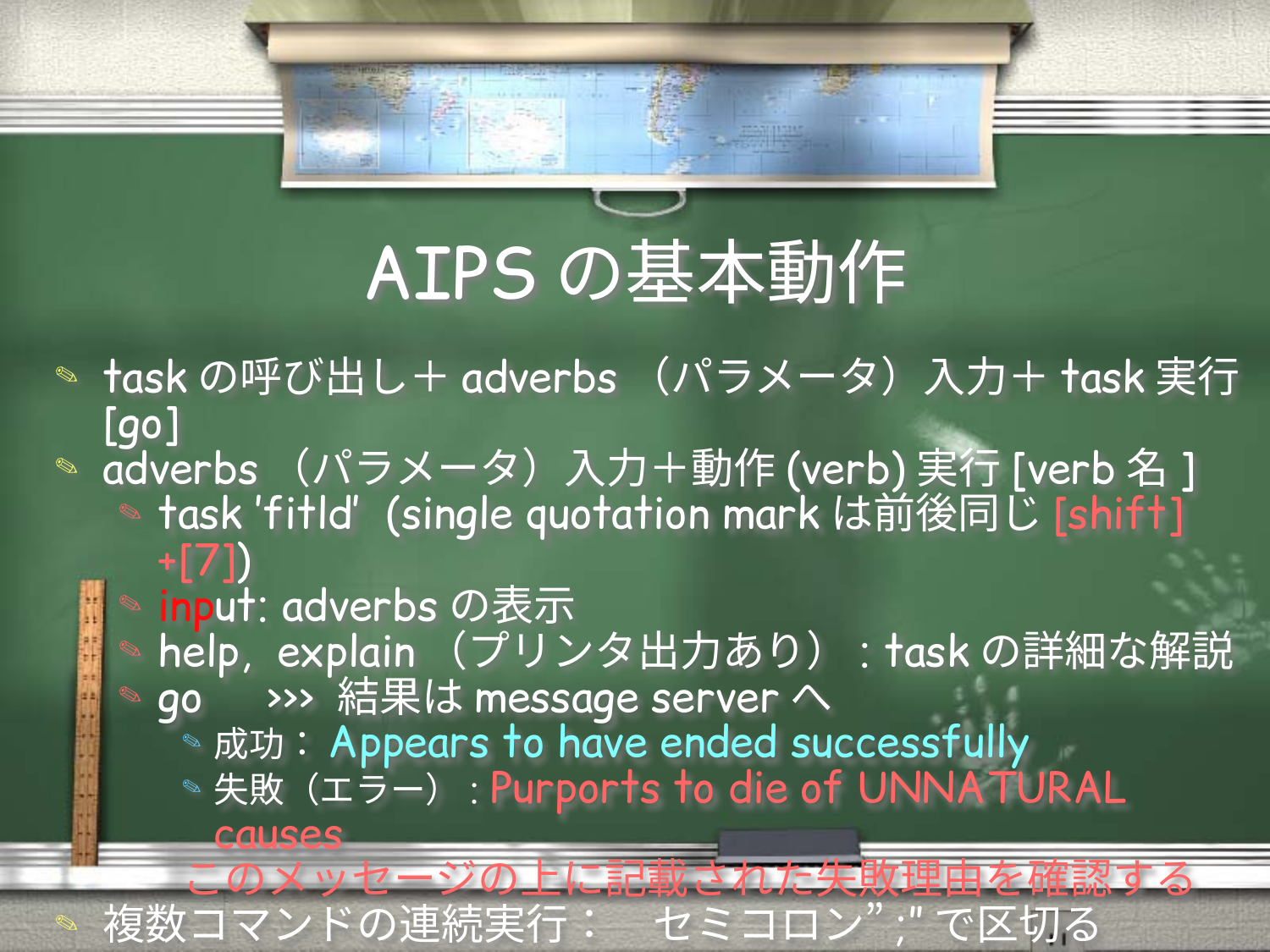

# AIPSの基本動作
taskの呼び出し＋adverbs（パラメータ）入力＋task実行[go]
adverbs（パラメータ）入力＋動作(verb)実行[verb名]
task ’fitld’  (single quotation markは前後同じ[shift]+[7])
input: adverbsの表示
help,  explain（プリンタ出力あり）: taskの詳細な解説
go     >>> 結果はmessage serverへ
成功：Appears to have ended successfully
失敗（エラー）: Purports to die of UNNATURAL causes
このメッセージの上に記載された失敗理由を確認する
複数コマンドの連続実行：　セミコロン”;”で区切る